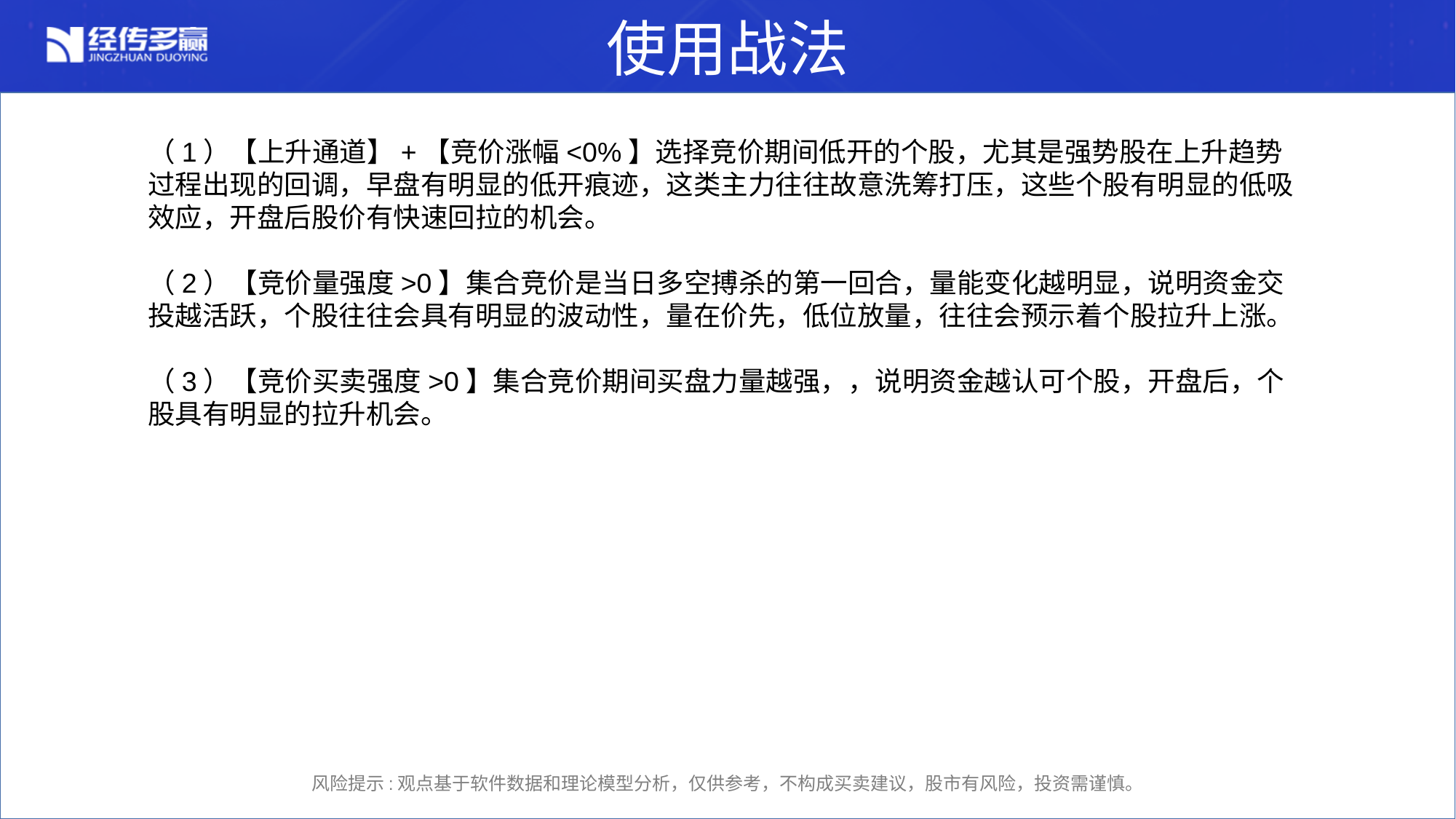

使用战法
（1）【上升通道】+【竞价涨幅<0%】选择竞价期间低开的个股，尤其是强势股在上升趋势过程出现的回调，早盘有明显的低开痕迹，这类主力往往故意洗筹打压，这些个股有明显的低吸效应，开盘后股价有快速回拉的机会。

（2）【竞价量强度>0】集合竞价是当日多空搏杀的第一回合，量能变化越明显，说明资金交投越活跃，个股往往会具有明显的波动性，量在价先，低位放量，往往会预示着个股拉升上涨。

（3）【竞价买卖强度>0】集合竞价期间买盘力量越强，，说明资金越认可个股，开盘后，个股具有明显的拉升机会。